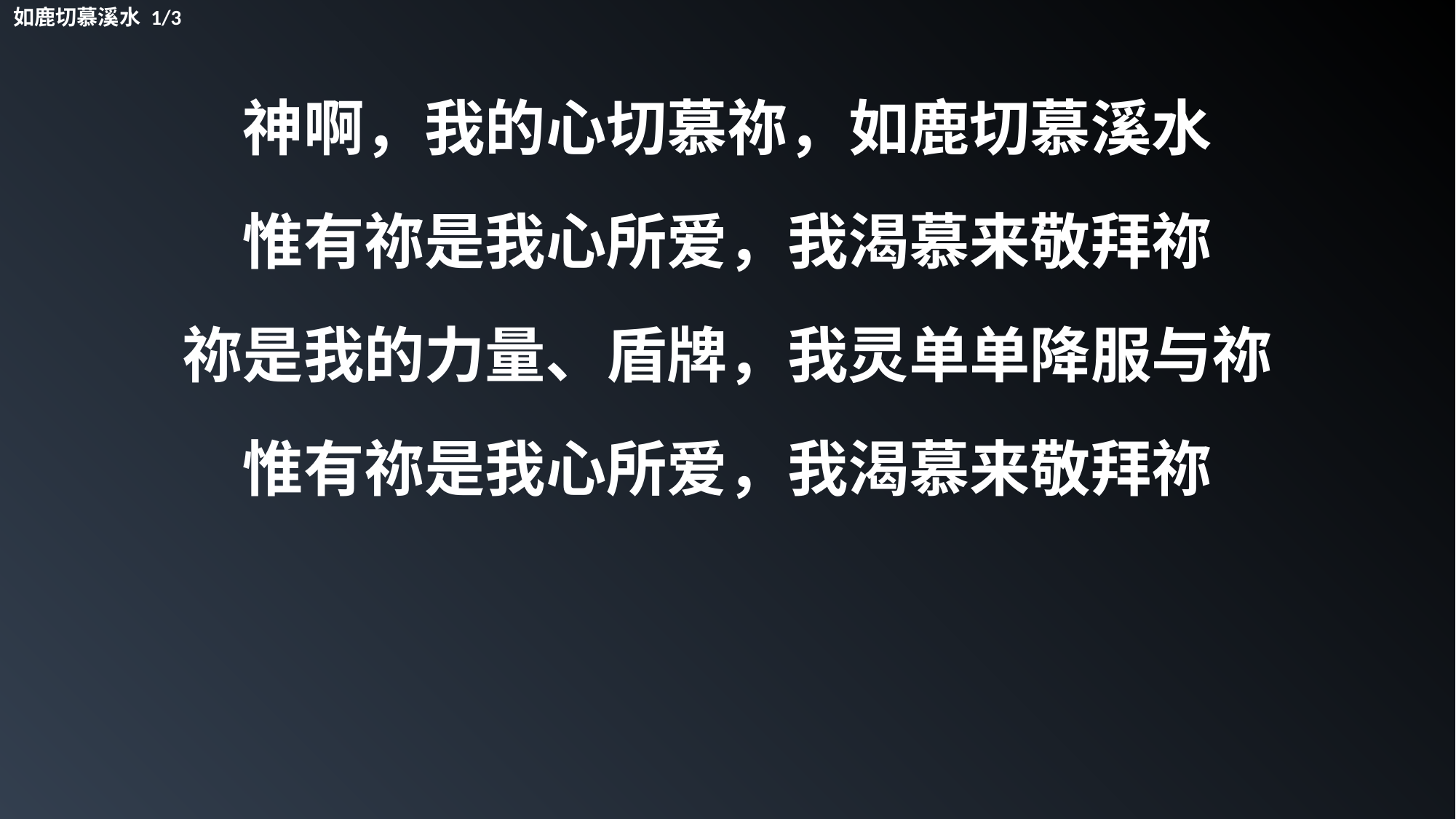

如鹿切慕溪水 1/3
神啊，我的心切慕祢，如鹿切慕溪水
惟有祢是我心所爱，我渴慕来敬拜祢
祢是我的力量、盾牌，我灵单单降服与祢
惟有祢是我心所爱，我渴慕来敬拜祢